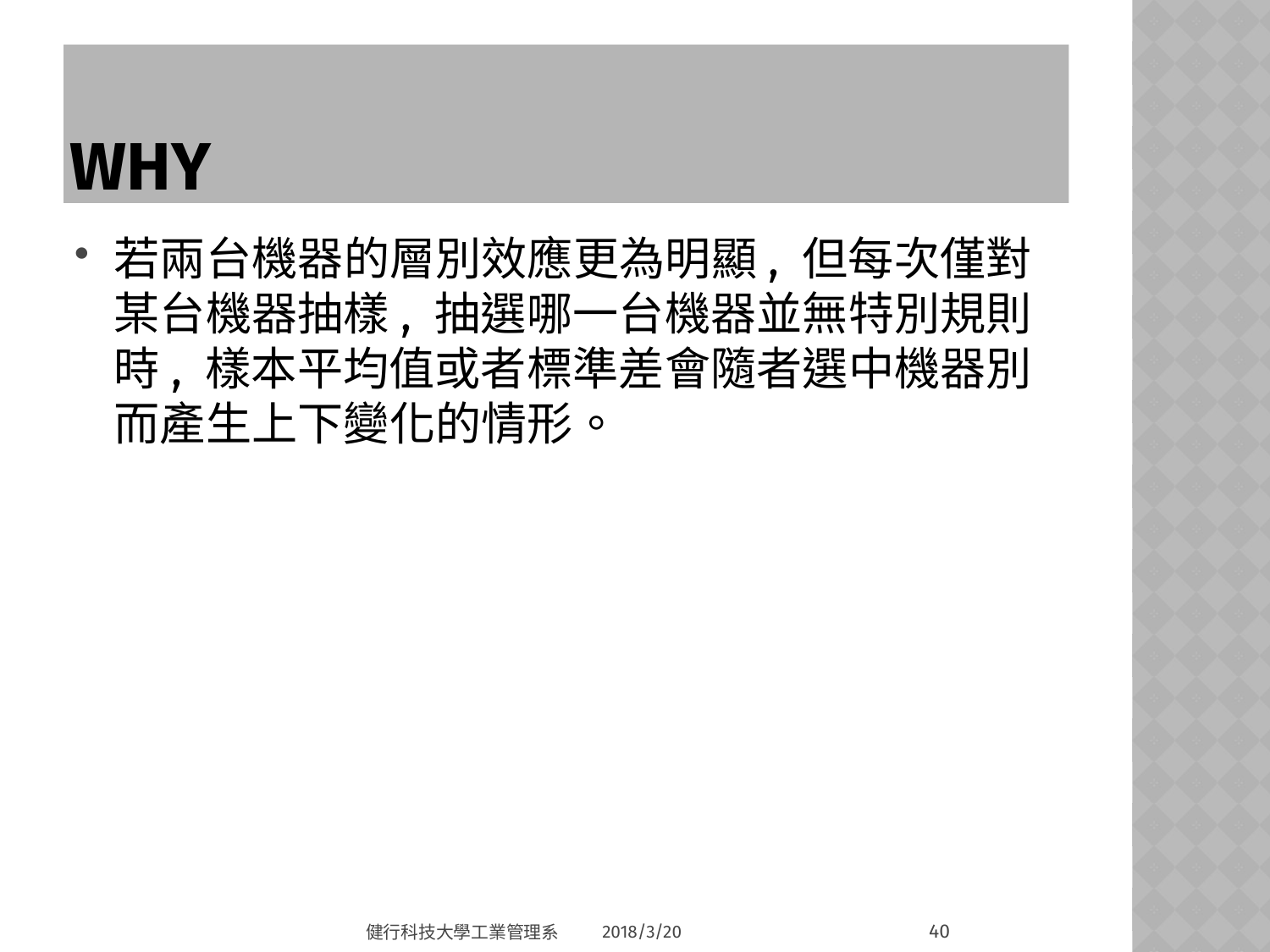

# Why
若兩台機器的層別效應更為明顯, 但每次僅對某台機器抽樣, 抽選哪一台機器並無特別規則時, 樣本平均值或者標準差會隨者選中機器別而產生上下變化的情形。
40
健行科技大學工業管理系
2018/3/20